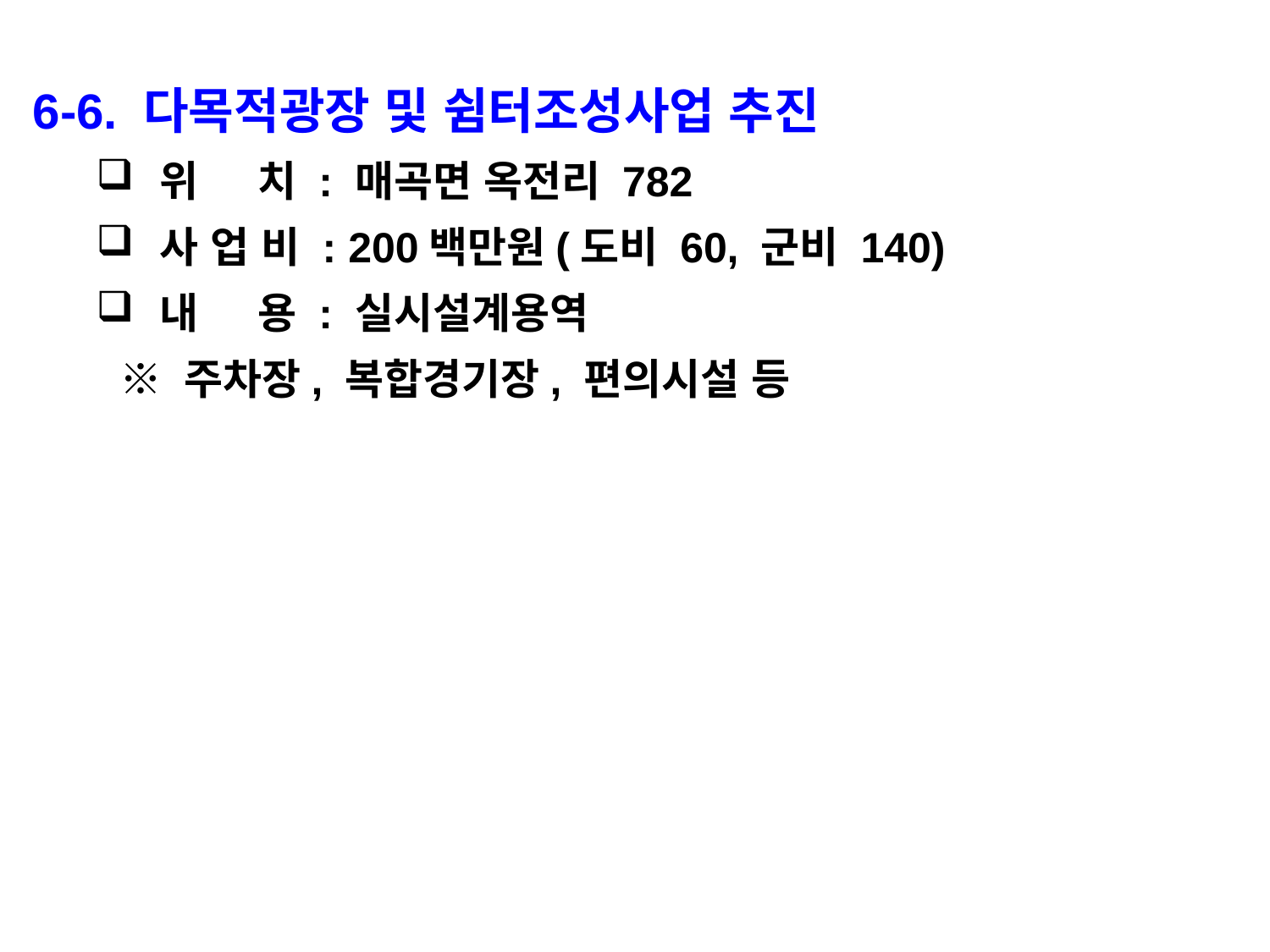

6-6. 다목적광장 및 쉼터조성사업 추진
위     치 : 매곡면 옥전리 782
사 업 비 : 200백만원(도비 60, 군비 140)
내     용 : 실시설계용역
  ※ 주차장, 복합경기장, 편의시설 등